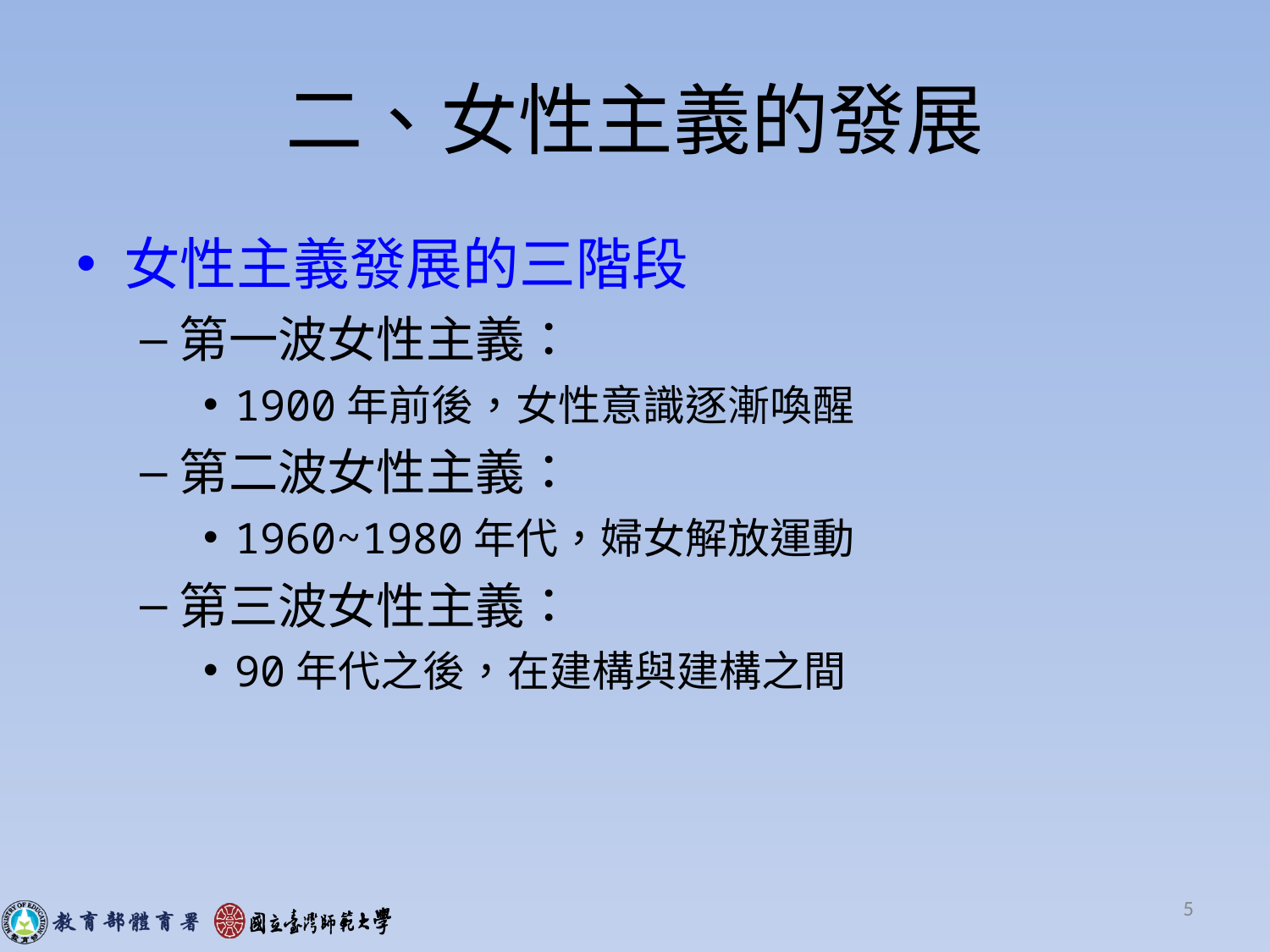

# 二、女性主義的發展
女性主義發展的三階段
第一波女性主義：
1900年前後，女性意識逐漸喚醒
第二波女性主義：
1960~1980年代，婦女解放運動
第三波女性主義：
90年代之後，在建構與建構之間
5